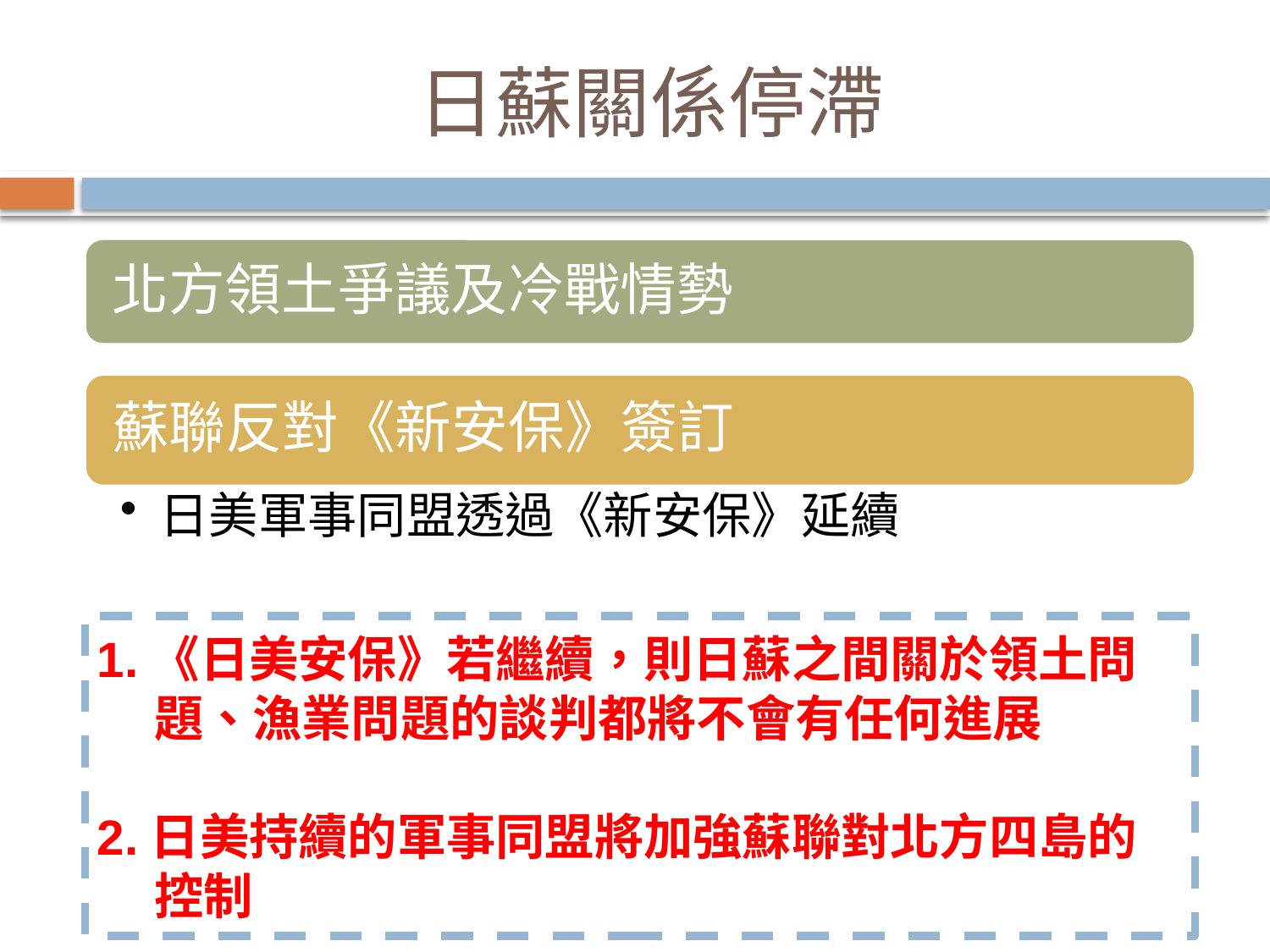

# 日蘇關係停滯
北方領土爭議及冷戰情勢
蘇聯反對《新安保》簽訂
日美軍事同盟透過《新安保》延續
1.《日美安保》若繼續，則日蘇之間關於領土問
    題、漁業問題的談判都將不會有任何進展

2.日美持續的軍事同盟將加強蘇聯對北方四島的
    控制